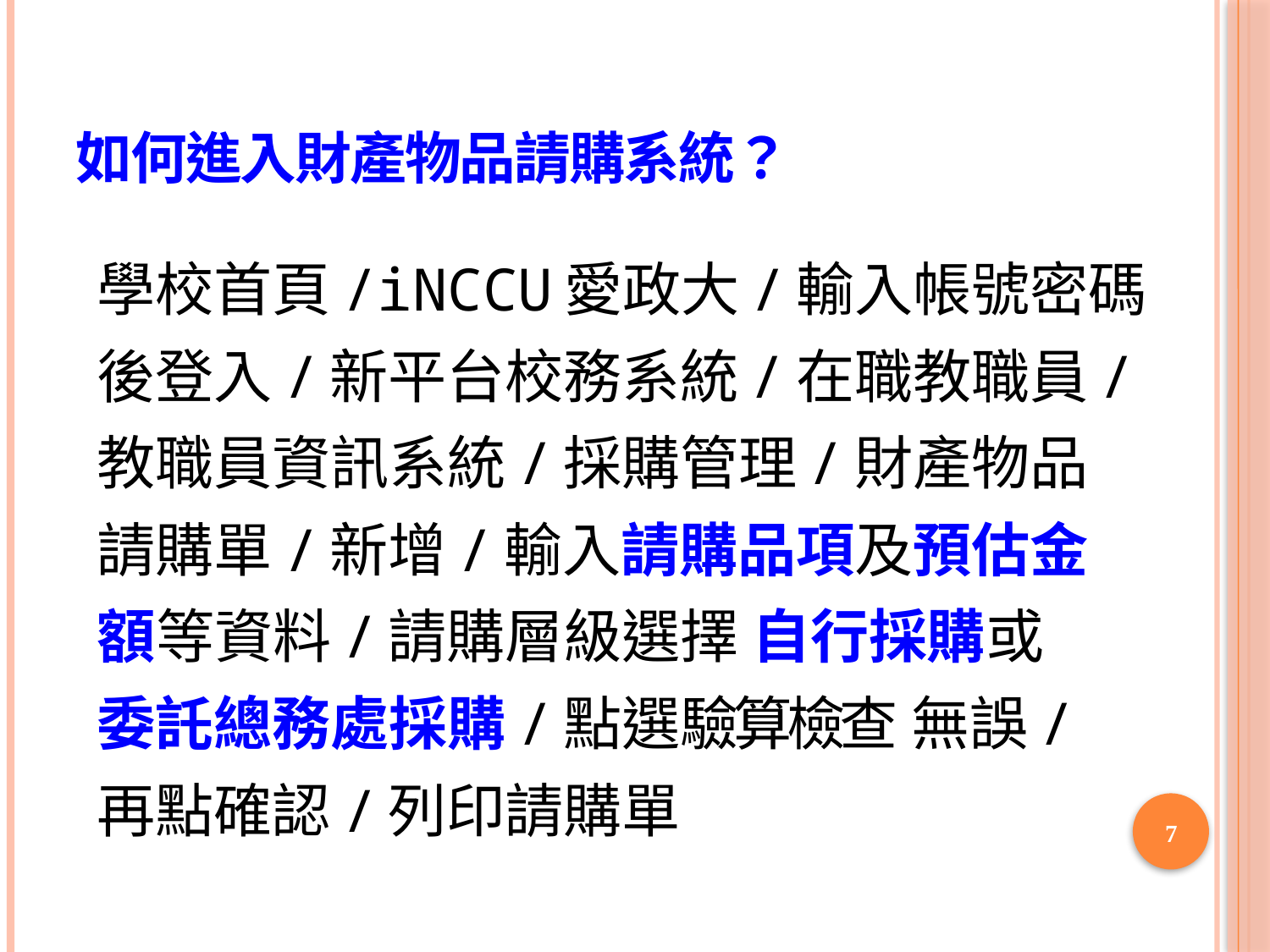

# 如何進入財產物品請購系統？
學校首頁/iNCCU愛政大/輸入帳號密碼
後登入/新平台校務系統/在職教職員/
教職員資訊系統/採購管理/財產物品
請購單/新增/輸入請購品項及預估金
額等資料/請購層級選擇 自行採購或
委託總務處採購/點選驗算檢查 無誤/
再點確認/列印請購單

7